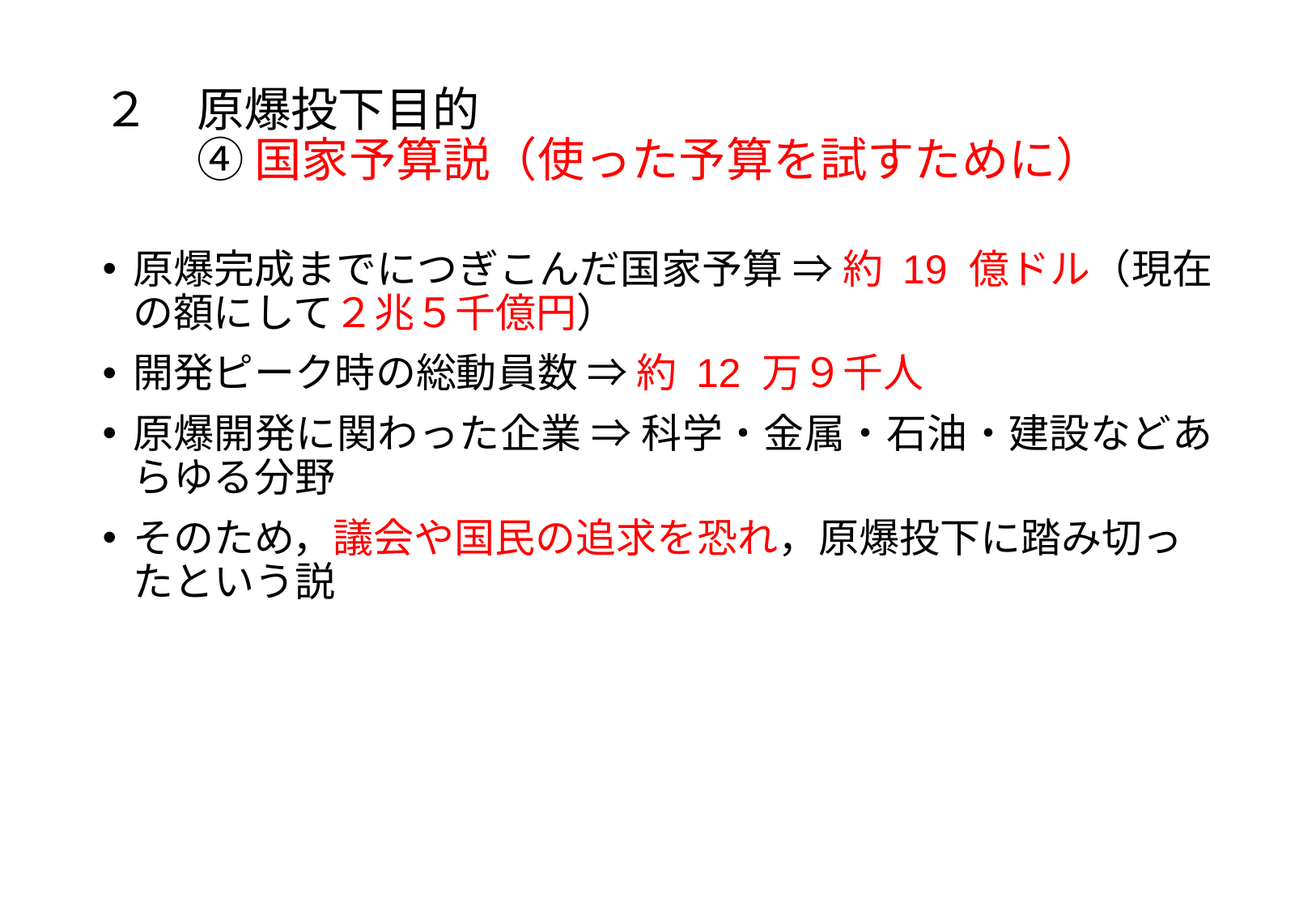

# ２　原爆投下目的 　　④ 国家予算説（使った予算を試すために）
原爆完成までにつぎこんだ国家予算 ⇒ 約 19 億ドル（現在の額にして２兆５千億円）
開発ピーク時の総動員数 ⇒ 約 12 万９千人
原爆開発に関わった企業 ⇒ 科学・金属・石油・建設などあらゆる分野
そのため，議会や国民の追求を恐れ，原爆投下に踏み切ったという説